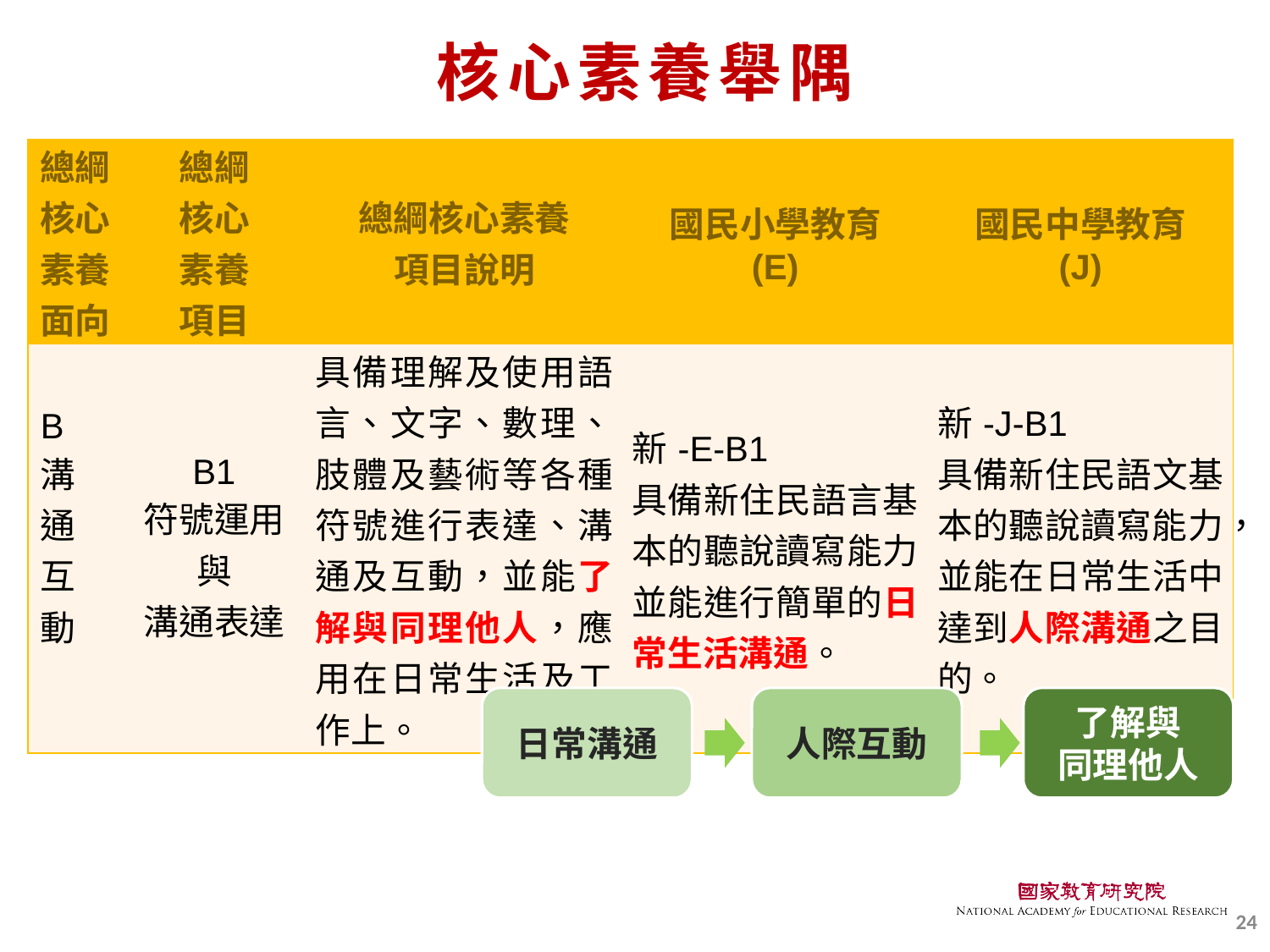

# 核心素養舉隅
| 總綱核心素養面向 | 總綱 核心 素養 項目 | 總綱核心素養 項目說明 | 國民小學教育 (E) | 國民中學教育 (J) |
| --- | --- | --- | --- | --- |
| B 溝 通 互 動 | B1 符號運用 與 溝通表達 | 具備理解及使用語言、文字、數理、肢體及藝術等各種符號進行表達、溝通及互動，並能了解與同理他人，應用在日常生活及工作上。 | 新-E-B1 具備新住民語言基本的聽說讀寫能力，並能進行簡單的日常生活溝通。 | 新-J-B1 具備新住民語文基本的聽說讀寫能力，並能在日常生活中達到人際溝通之目的。 |
日常溝通
人際互動
了解與
同理他人

24